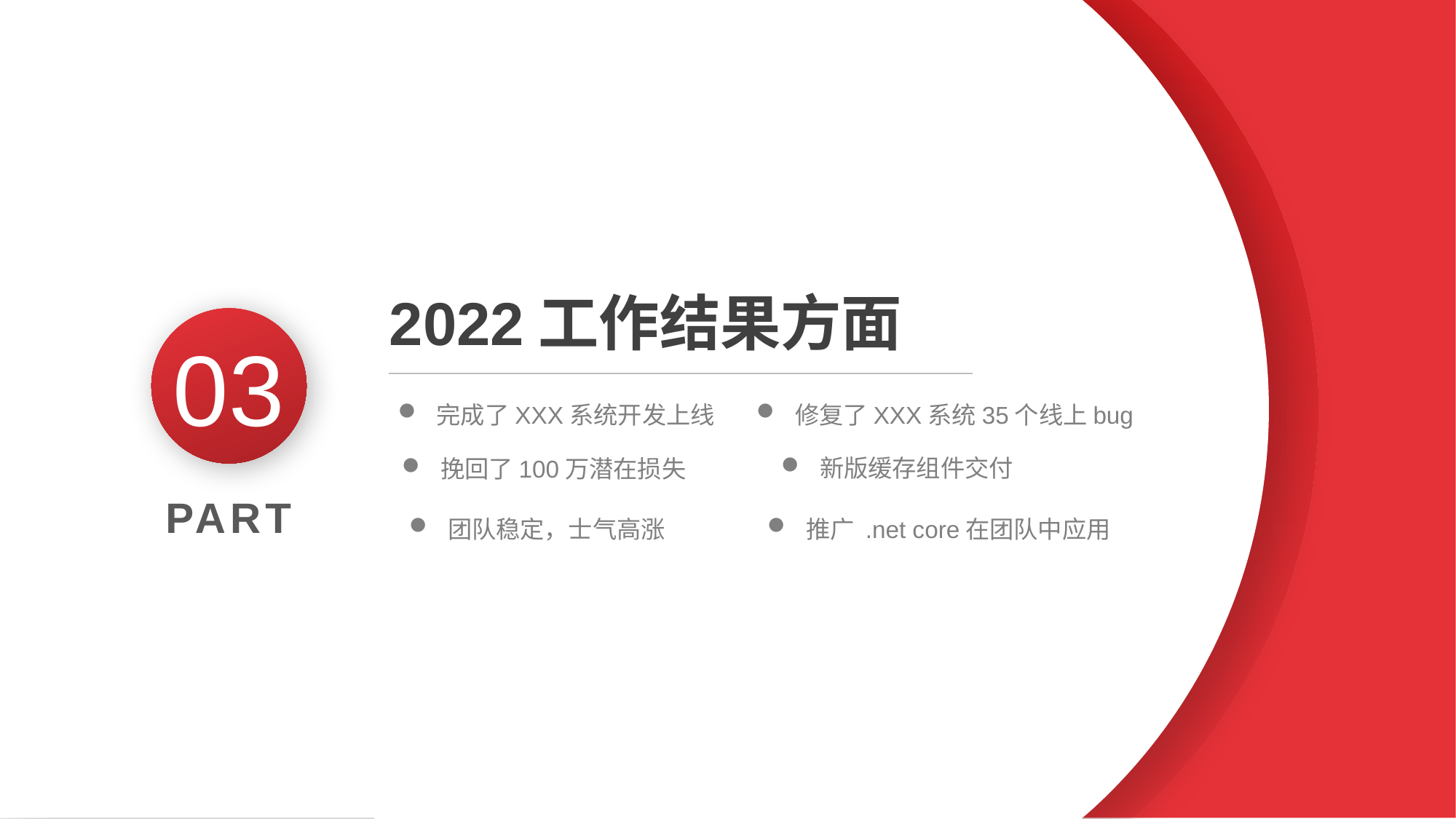

2022工作结果方面
03
完成了XXX系统开发上线
修复了XXX系统35个线上bug
新版缓存组件交付
挽回了100万潜在损失
PART
团队稳定，士气高涨
推广 .net core在团队中应用